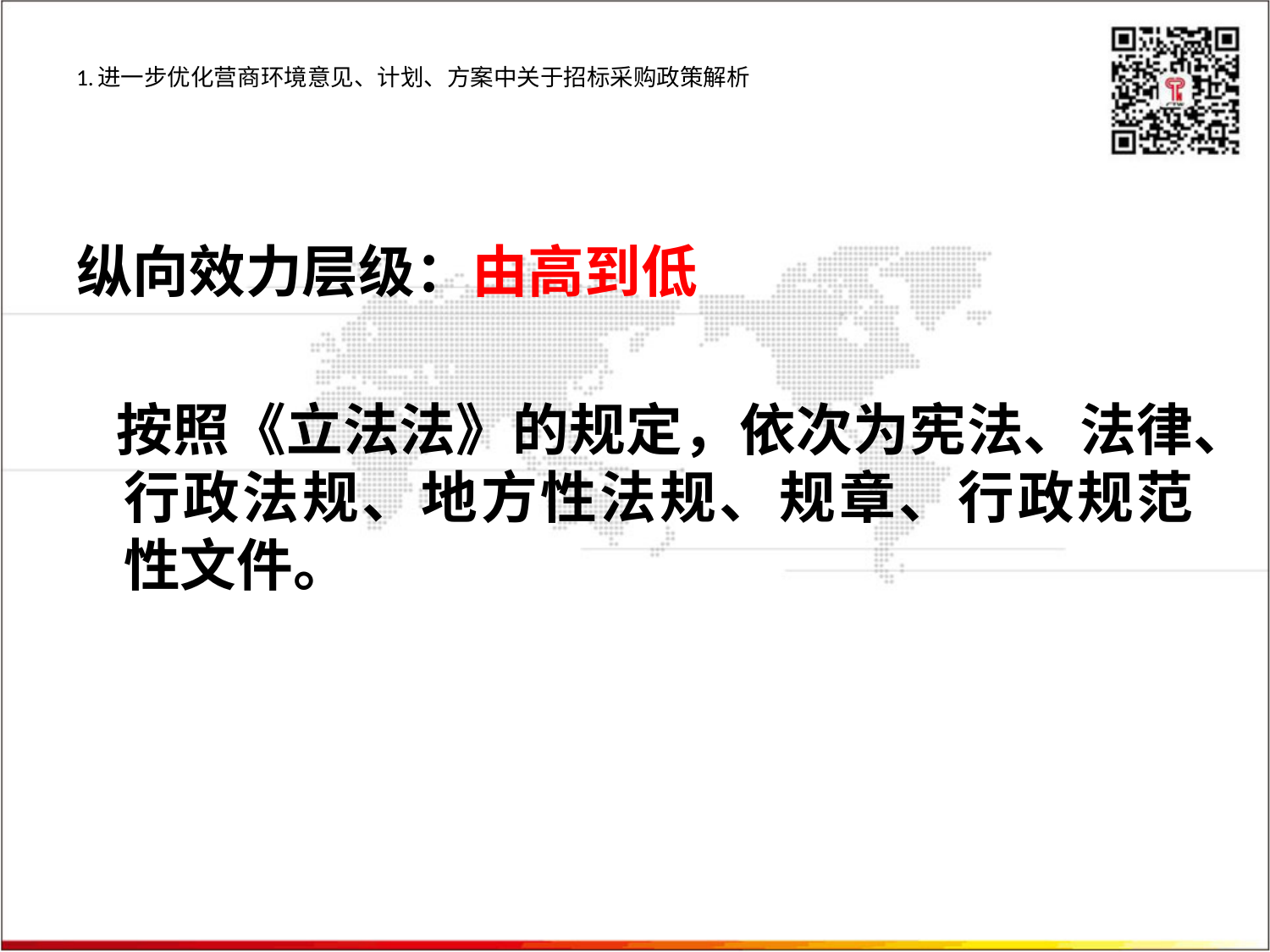

# 1.进一步优化营商环境意见、计划、方案中关于招标采购政策解析
纵向效力层级：由高到低

  按照《立法法》的规定，依次为宪法、法律、行政法规、地方性法规、规章、行政规范性文件。